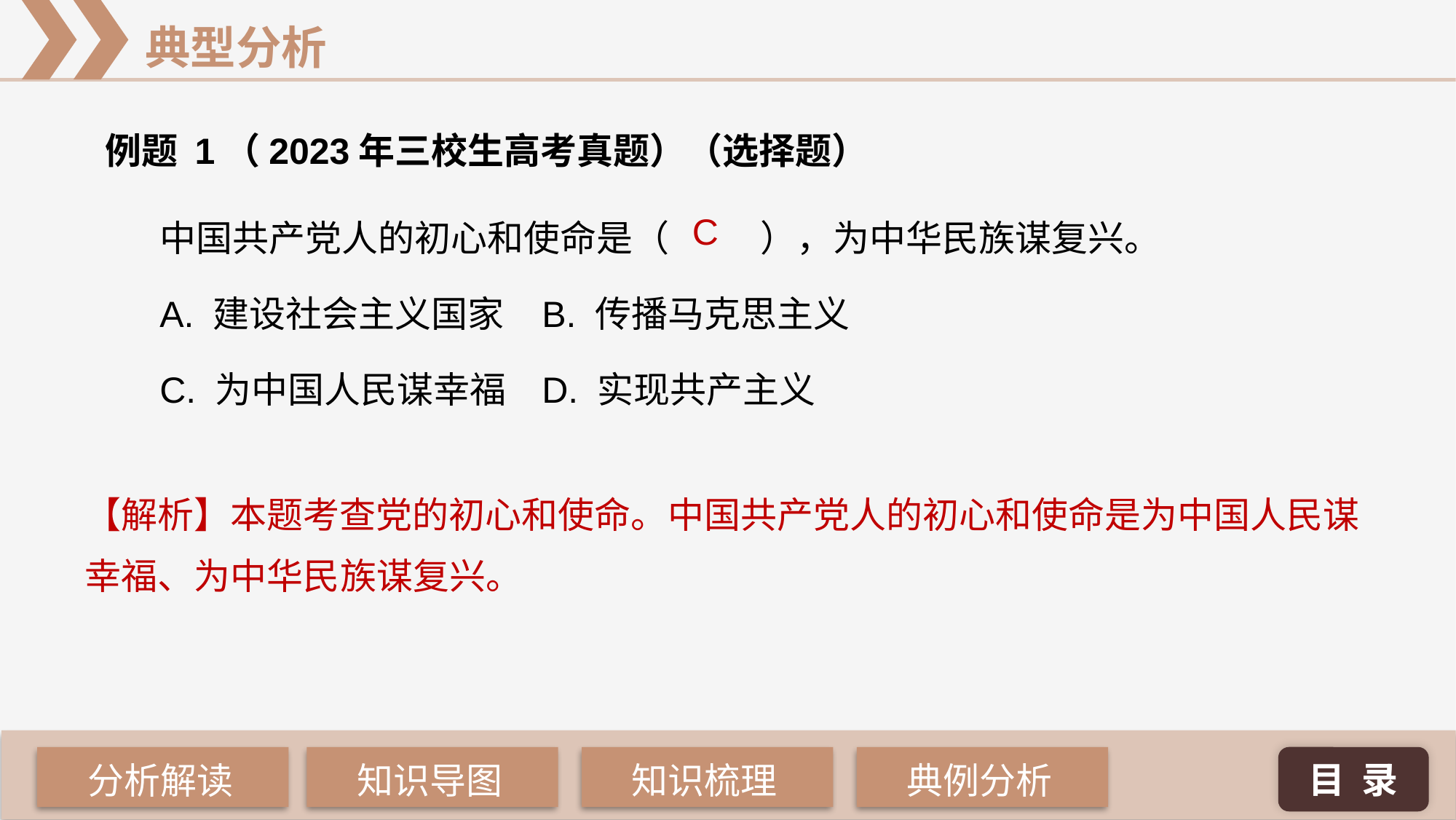

例题 1（2023年三校生高考真题）（选择题）
中国共产党人的初心和使命是（ 	），为中华民族谋复兴。
A. 建设社会主义国家 	B. 传播马克思主义
C. 为中国人民谋幸福 	D. 实现共产主义
C
【解析】本题考查党的初心和使命。中国共产党人的初心和使命是为中国人民谋幸福、为中华民族谋复兴。